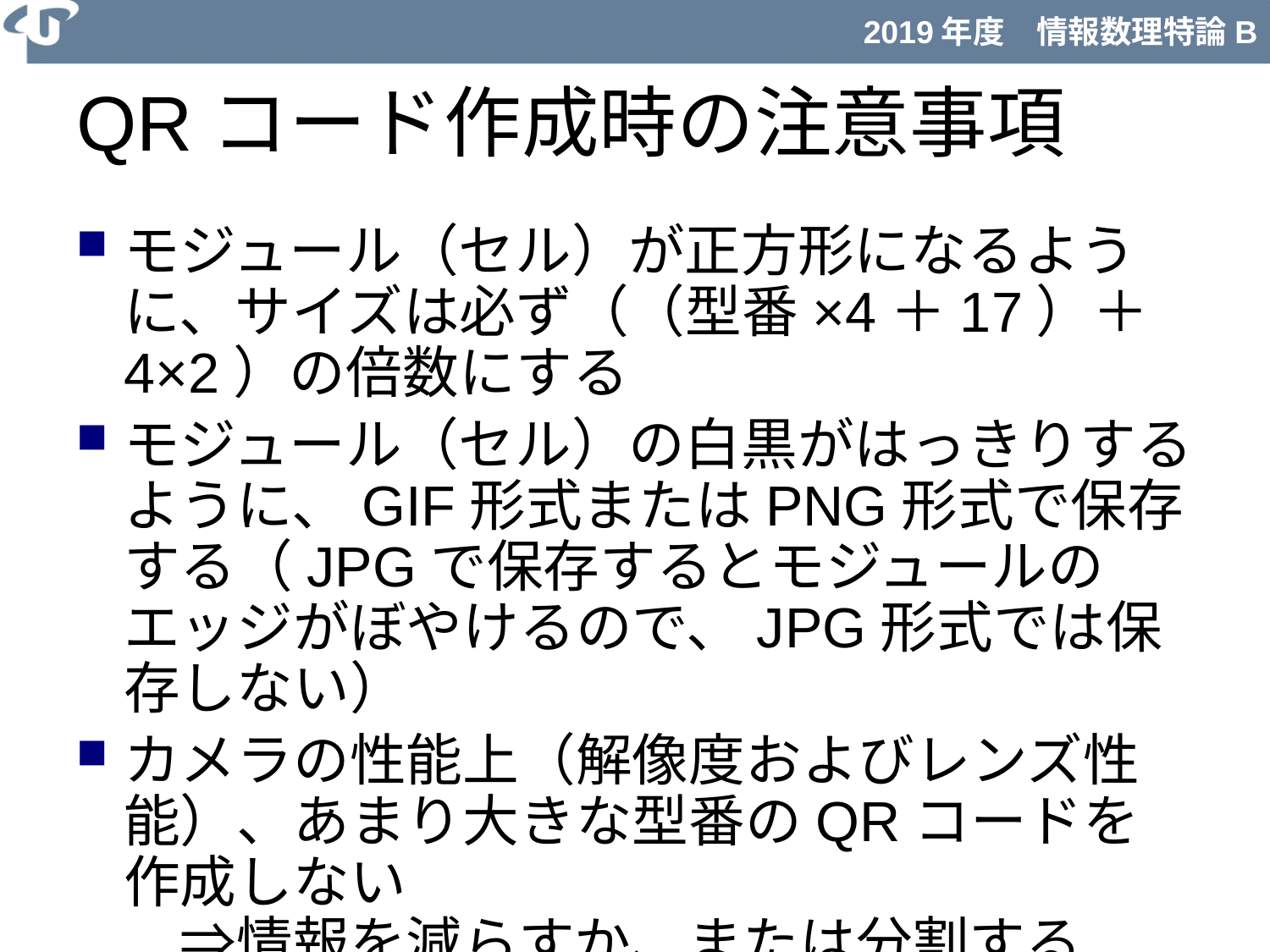

# QRコード作成時の注意事項
モジュール（セル）が正方形になるように、サイズは必ず（（型番×4＋17）＋4×2）の倍数にする
モジュール（セル）の白黒がはっきりするように、GIF形式またはPNG形式で保存する（JPGで保存するとモジュールのエッジがぼやけるので、JPG形式では保存しない）
カメラの性能上（解像度およびレンズ性能）、あまり大きな型番のQRコードを作成しない
　⇒情報を減らすか、または分割する